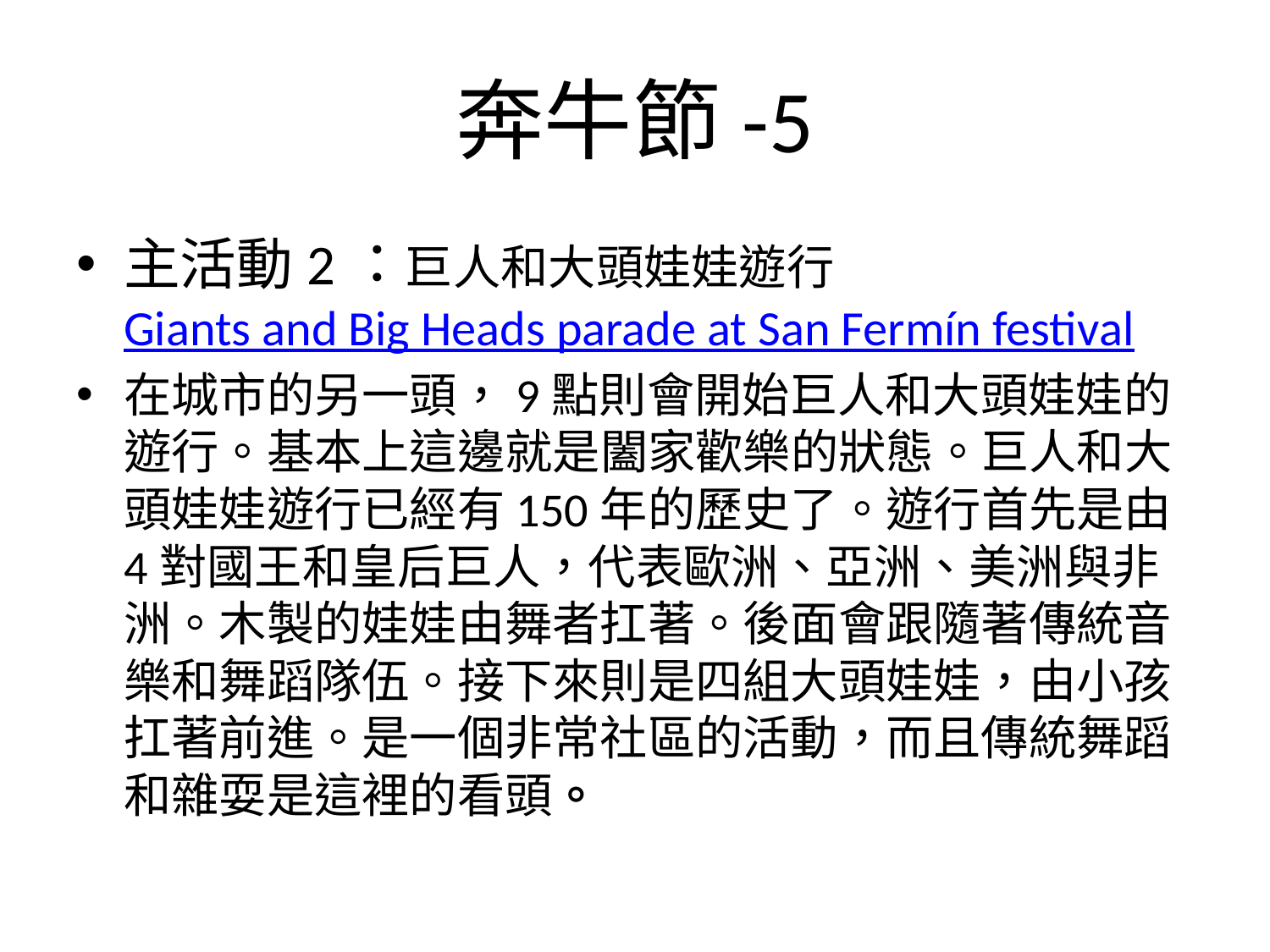

# 奔牛節-5
主活動2：巨人和大頭娃娃遊行 Giants and Big Heads parade at San Fermín festival
在城市的另一頭，9點則會開始巨人和大頭娃娃的遊行。基本上這邊就是闔家歡樂的狀態。巨人和大頭娃娃遊行已經有150年的歷史了。遊行首先是由4對國王和皇后巨人，代表歐洲、亞洲、美洲與非洲。木製的娃娃由舞者扛著。後面會跟隨著傳統音樂和舞蹈隊伍。接下來則是四組大頭娃娃，由小孩扛著前進。是一個非常社區的活動，而且傳統舞蹈和雜耍是這裡的看頭。